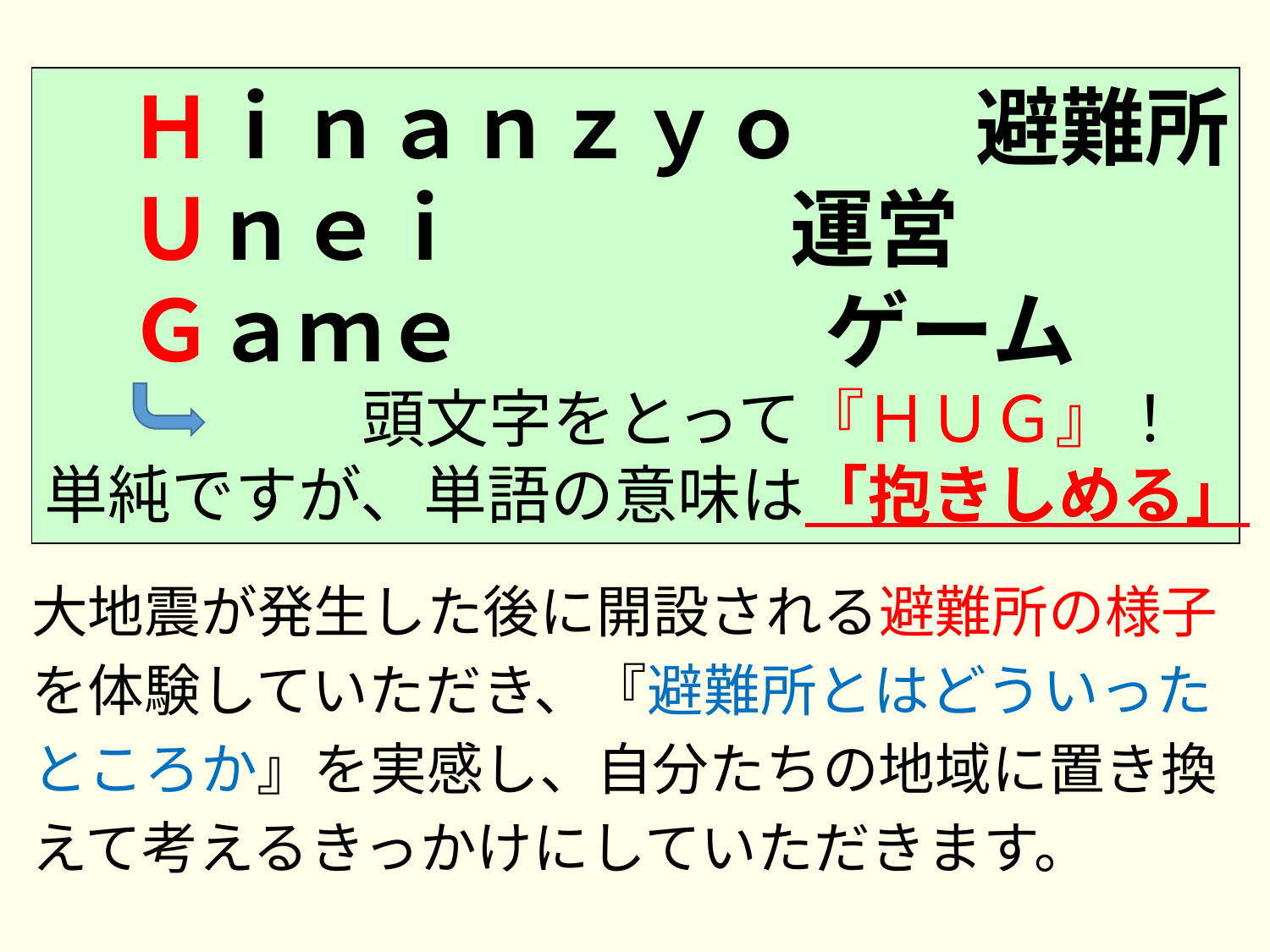

Ｈｉｎａｎｚｙｏ　　避難所
　Ｕｎｅｉ        　　運営
　Ｇａｍｅ　　 　　ゲーム
　　　　　頭文字をとって『ＨＵＧ』！
単純ですが、単語の意味は「抱きしめる」！

大地震が発生した後に開設される避難所の様子
を体験していただき、『避難所とはどういった
ところか』を実感し、自分たちの地域に置き換
えて考えるきっかけにしていただきます。